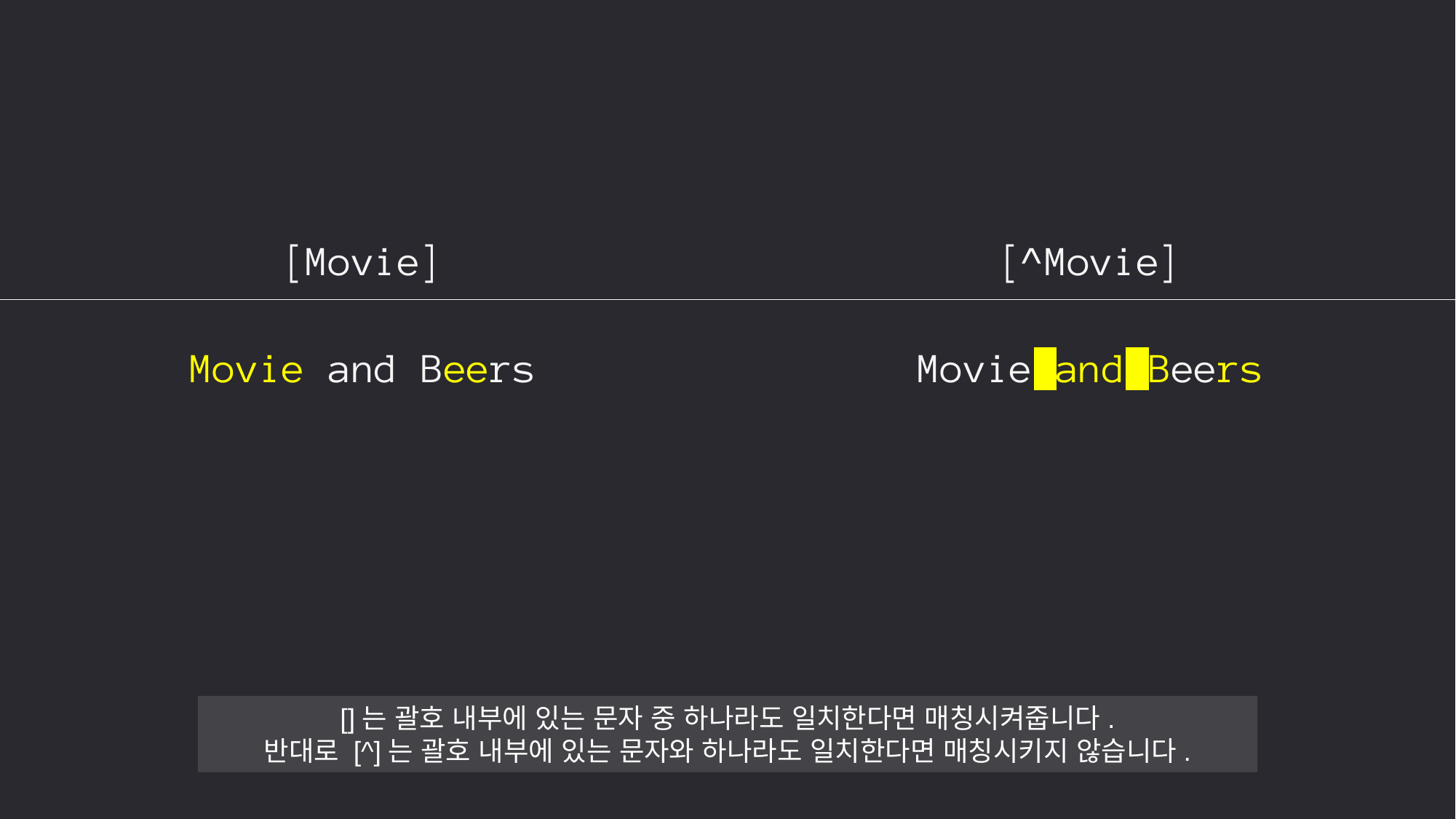

[Movie]
[^Movie]
Movie and Beers
Movie and Beers
[]는 괄호 내부에 있는 문자 중 하나라도 일치한다면 매칭시켜줍니다.
반대로 [^]는 괄호 내부에 있는 문자와 하나라도 일치한다면 매칭시키지 않습니다.